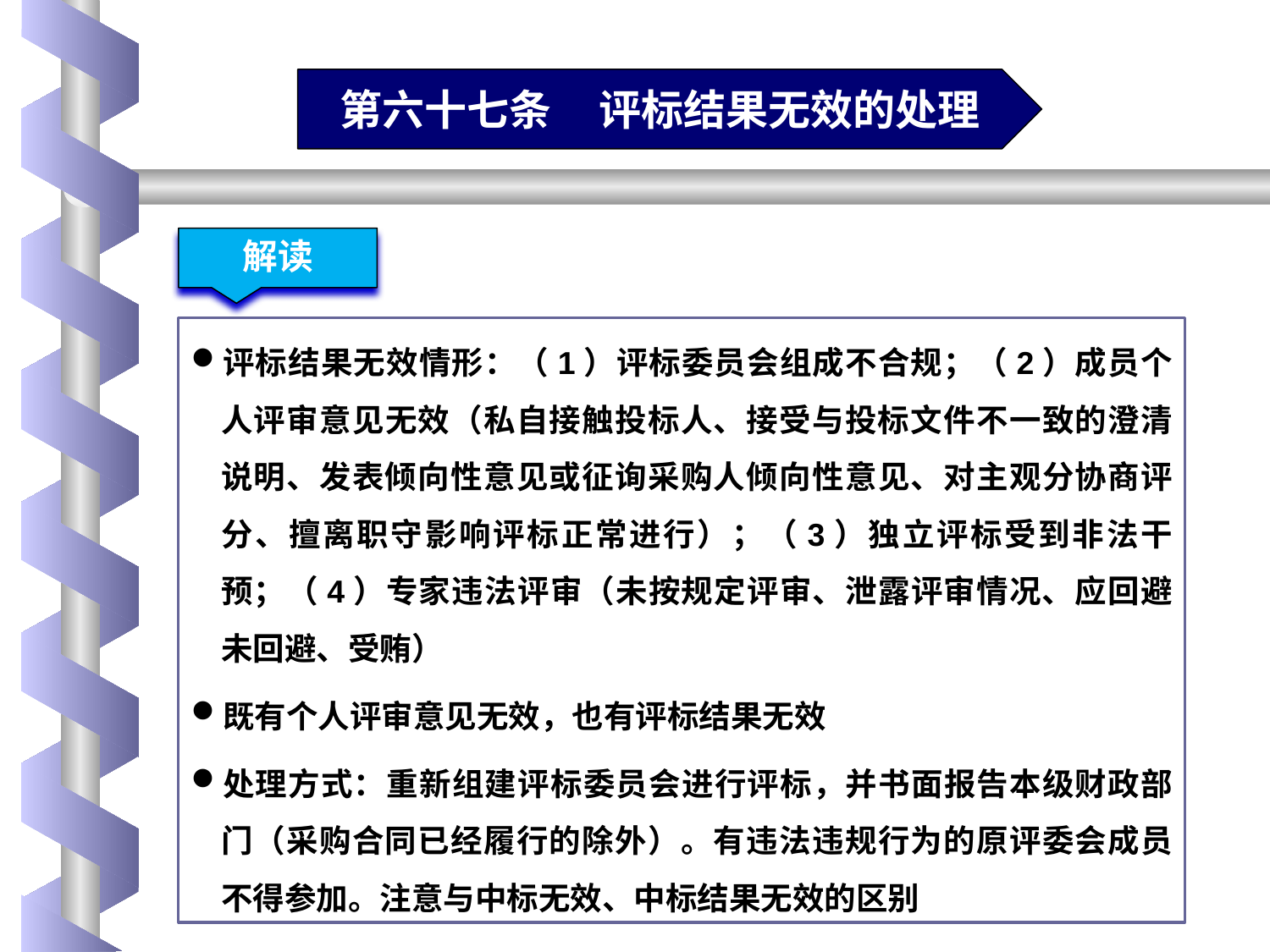

第六十七条     评标结果无效的处理
解读
评标结果无效情形：（1）评标委员会组成不合规；（2）成员个人评审意见无效（私自接触投标人、接受与投标文件不一致的澄清说明、发表倾向性意见或征询采购人倾向性意见、对主观分协商评分、擅离职守影响评标正常进行）；（3）独立评标受到非法干预；（4）专家违法评审（未按规定评审、泄露评审情况、应回避未回避、受贿）
既有个人评审意见无效，也有评标结果无效
处理方式：重新组建评标委员会进行评标，并书面报告本级财政部门（采购合同已经履行的除外）。有违法违规行为的原评委会成员不得参加。注意与中标无效、中标结果无效的区别